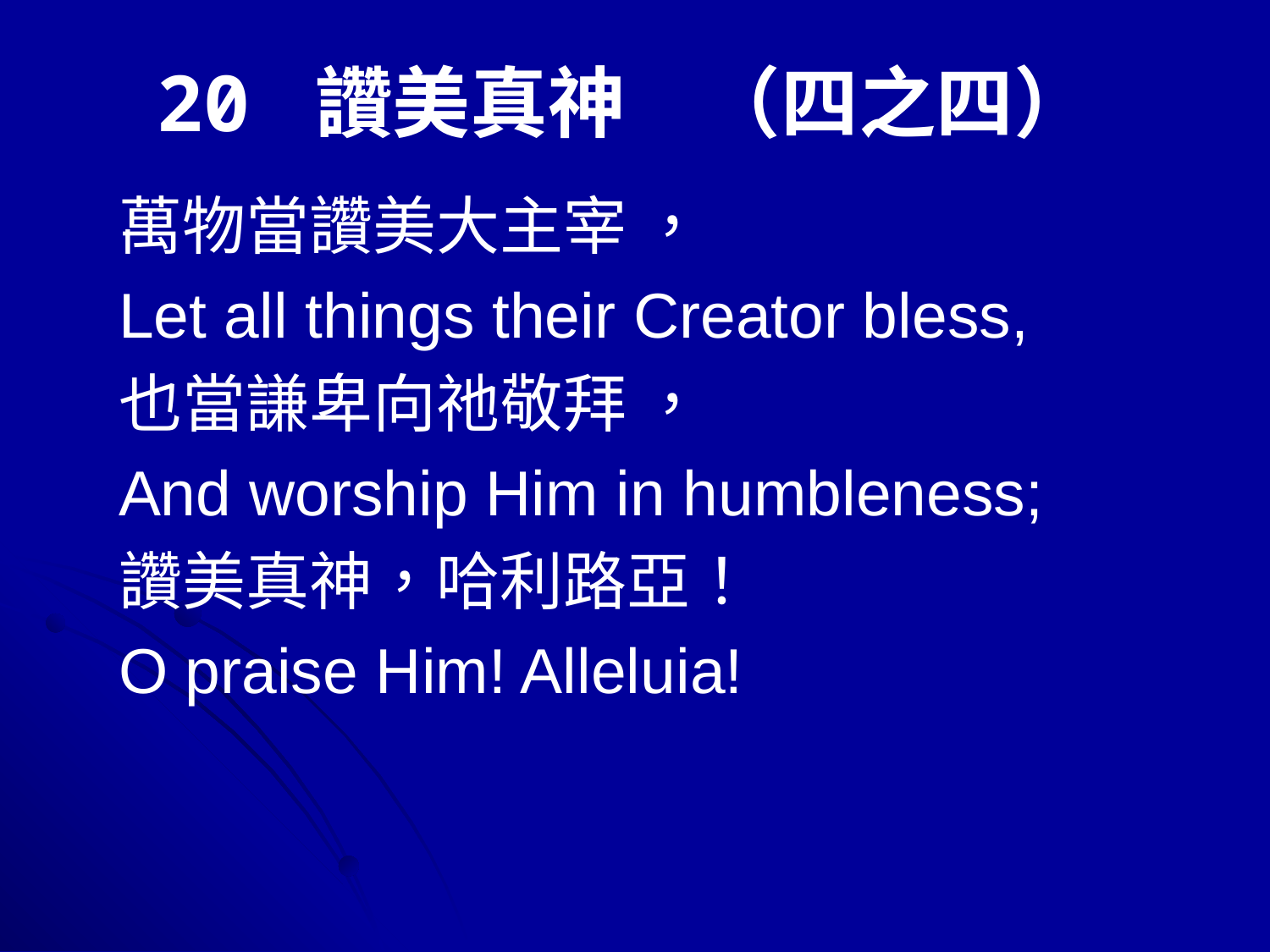

# 20 讚美真神　（四之四）
萬物當讚美大主宰 ，
Let all things their Creator bless,
也當謙卑向祂敬拜 ，
And worship Him in humbleness;
讚美真神，哈利路亞！
O praise Him! Alleluia!